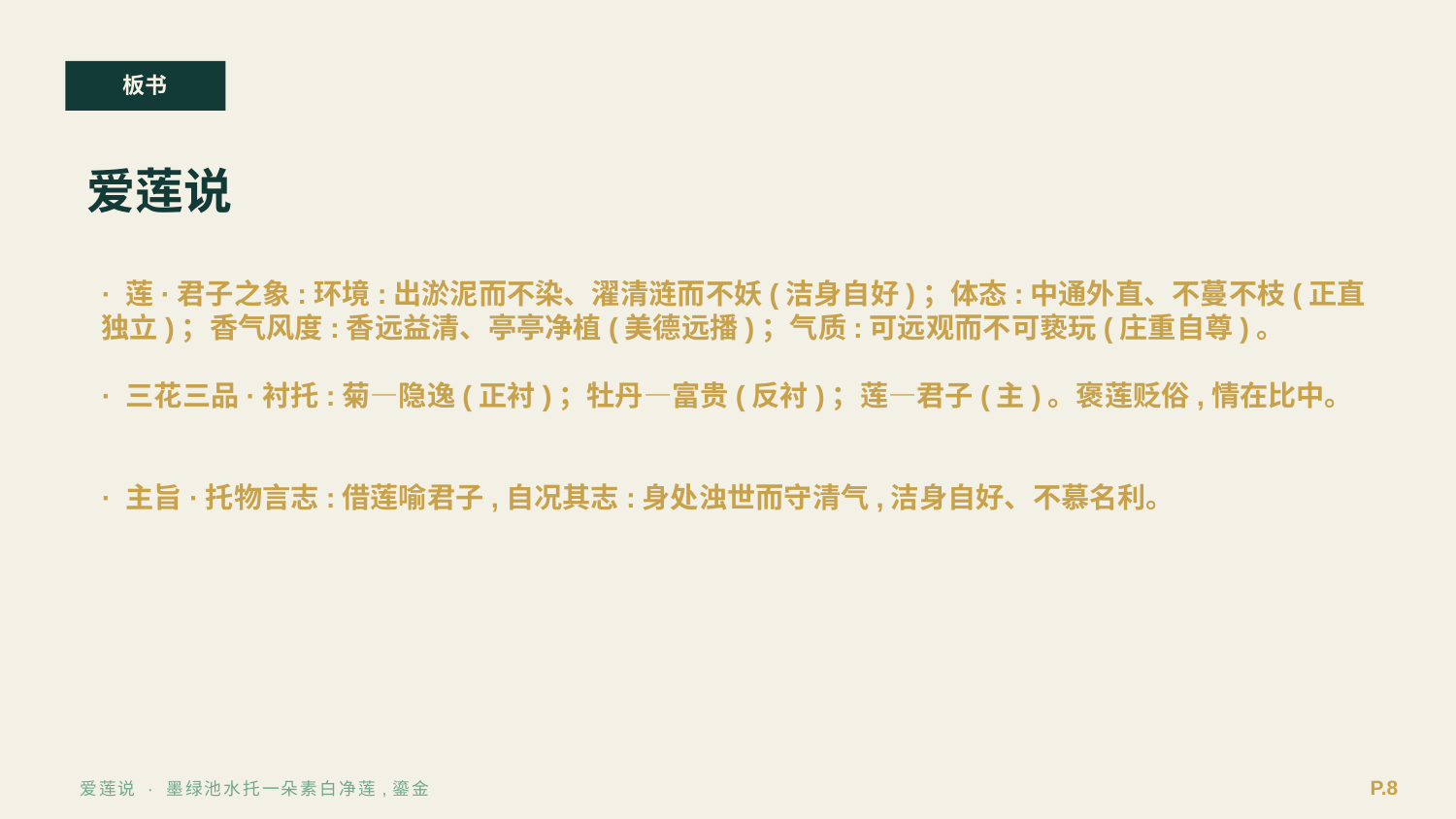

板书

爱莲说
· 莲·君子之象:环境:出淤泥而不染、濯清涟而不妖(洁身自好)；体态:中通外直、不蔓不枝(正直独立)；香气风度:香远益清、亭亭净植(美德远播)；气质:可远观而不可亵玩(庄重自尊)。
· 三花三品·衬托:菊—隐逸(正衬)；牡丹—富贵(反衬)；莲—君子(主)。褒莲贬俗,情在比中。
· 主旨·托物言志:借莲喻君子,自况其志:身处浊世而守清气,洁身自好、不慕名利。
P.8
爱莲说 · 墨绿池水托一朵素白净莲,鎏金